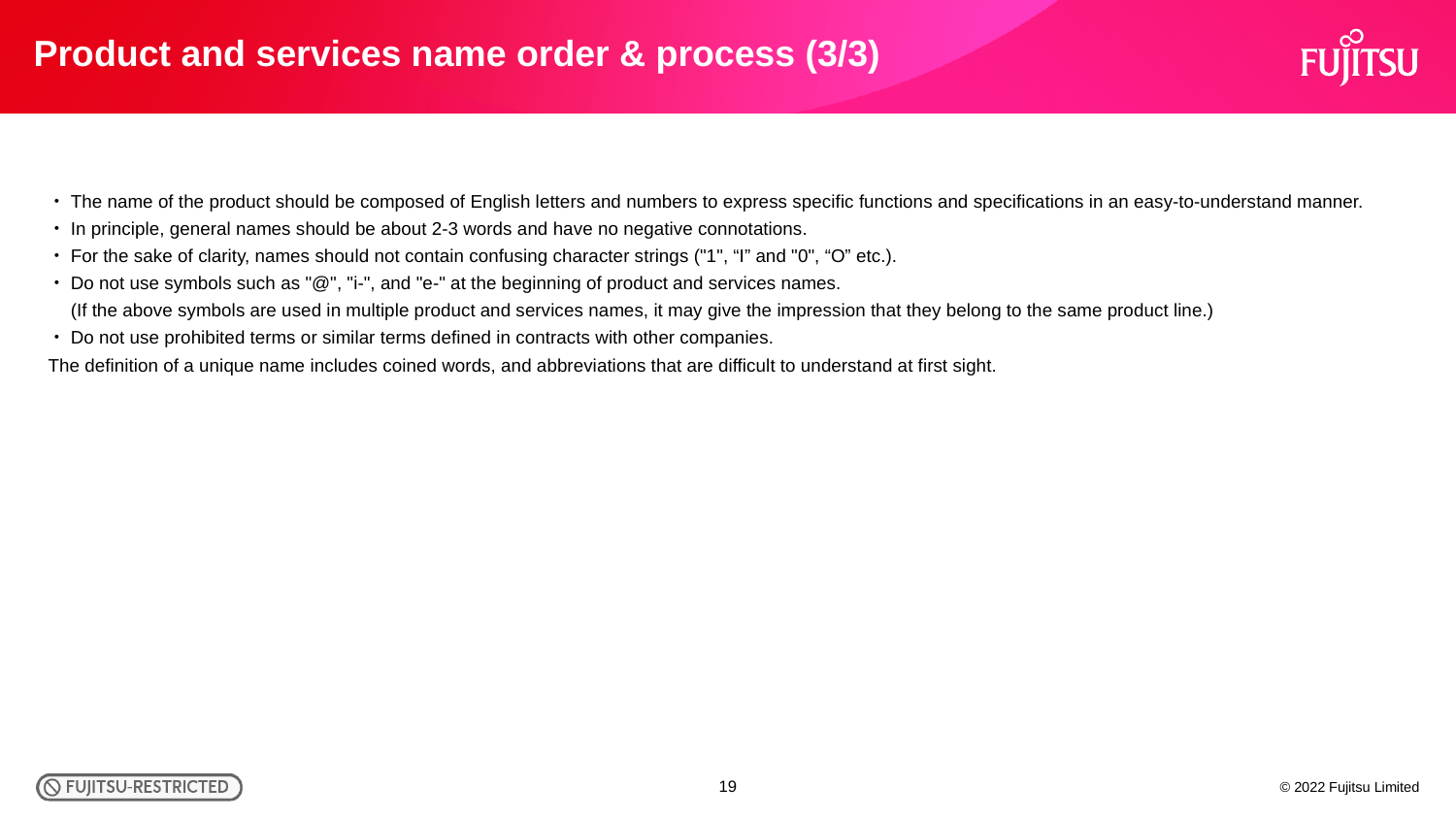

Product and services name order & process (3/3)
・The name of the product should be composed of English letters and numbers to express specific functions and specifications in an easy-to-understand manner.
・In principle, general names should be about 2-3 words and have no negative connotations.
・For the sake of clarity, names should not contain confusing character strings ("1", “I” and "0", “O” etc.).
・Do not use symbols such as "@", "i-", and "e-" at the beginning of product and services names.
　(If the above symbols are used in multiple product and services names, it may give the impression that they belong to the same product line.)
・Do not use prohibited terms or similar terms defined in contracts with other companies.
The definition of a unique name includes coined words, and abbreviations that are difficult to understand at first sight.

19
© 2022 Fujitsu Limited